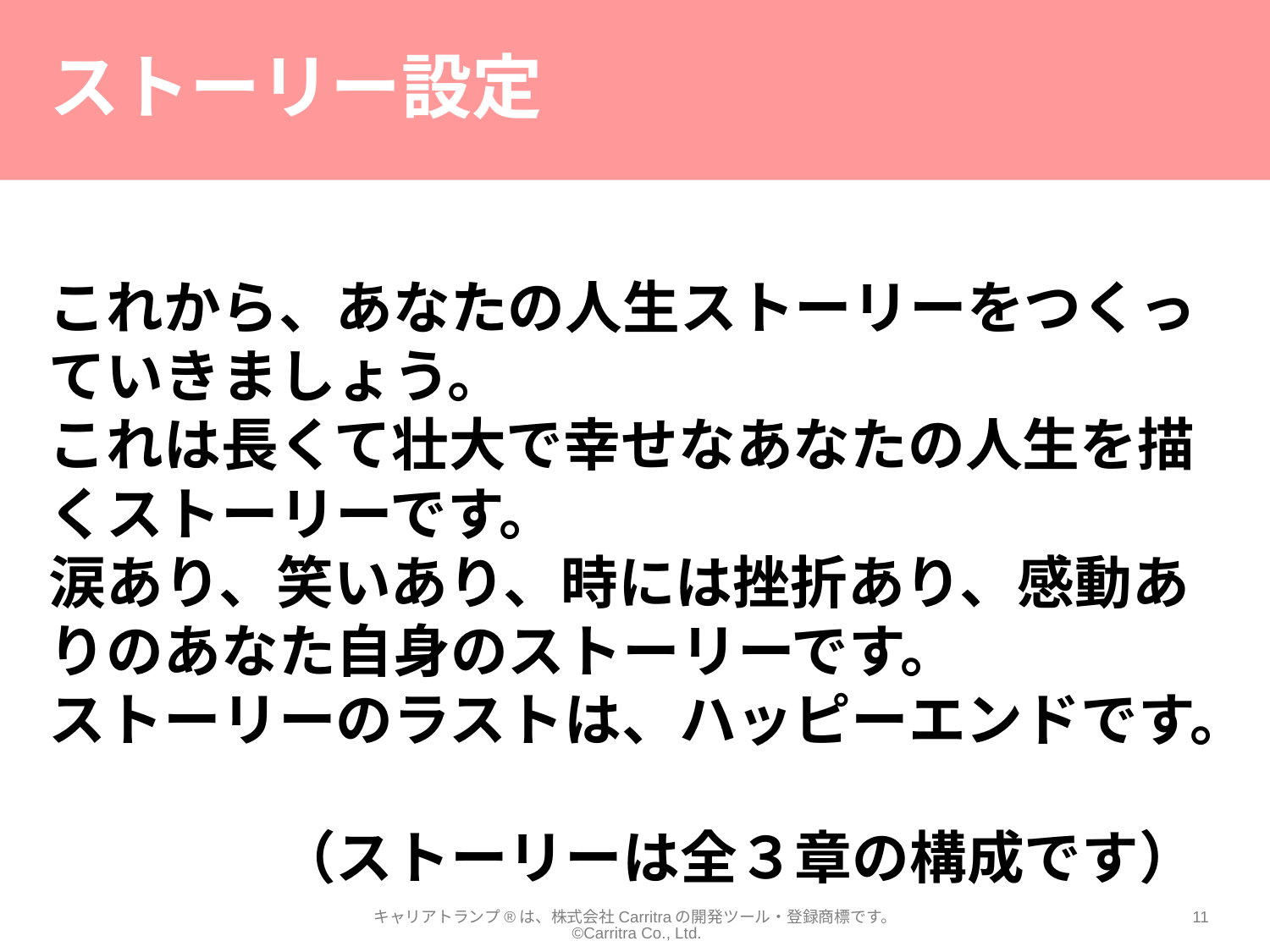

# ストーリー設定
これから、あなたの人生ストーリーをつくっていきましょう。
これは長くて壮大で幸せなあなたの人生を描くストーリーです。
涙あり、笑いあり、時には挫折あり、感動ありのあなた自身のストーリーです。
ストーリーのラストは、ハッピーエンドです。
　　　　（ストーリーは全３章の構成です）